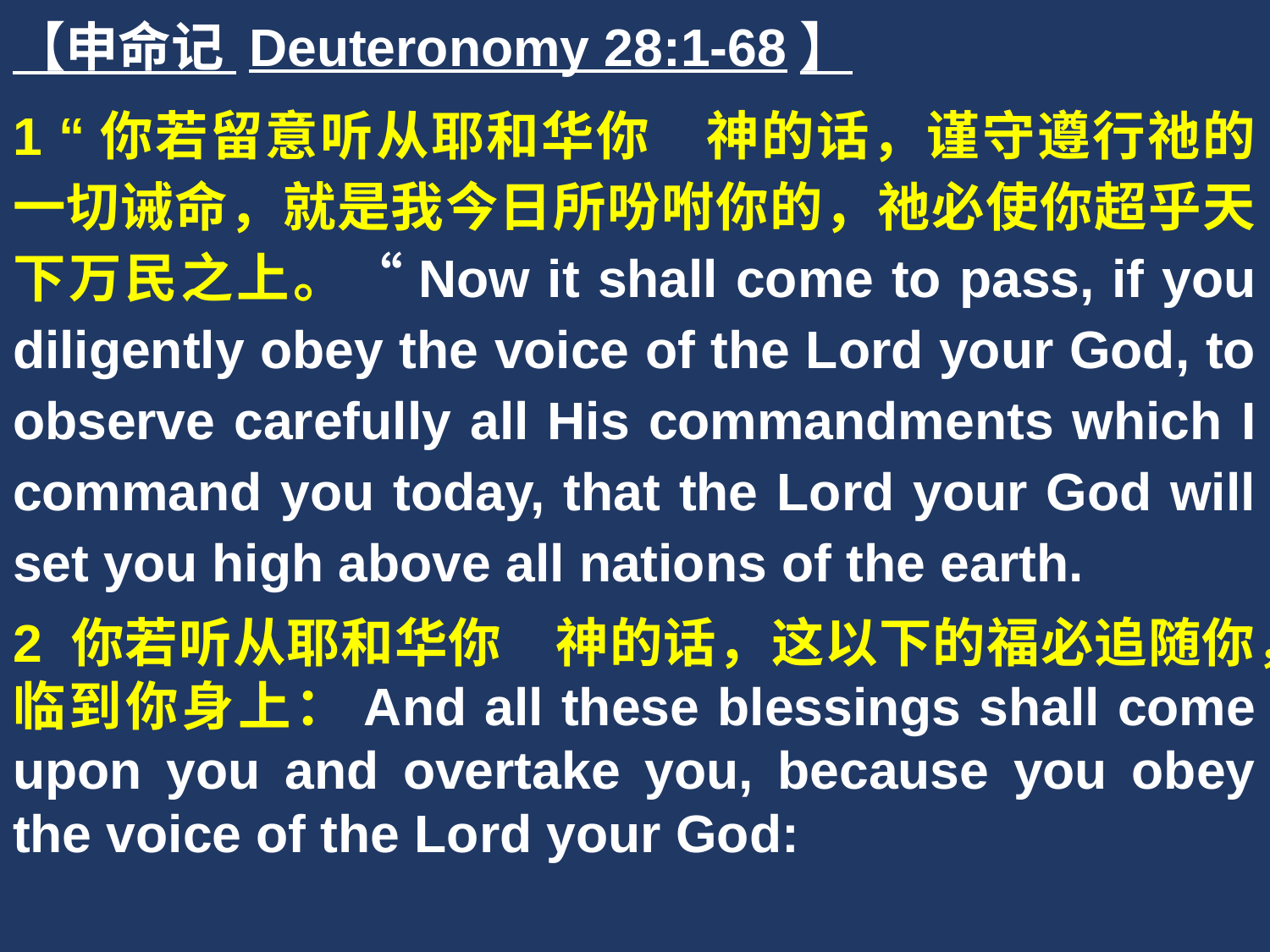

【申命记 Deuteronomy 28:1-68】
1 “你若留意听从耶和华你　神的话，谨守遵行祂的一切诫命，就是我今日所吩咐你的，祂必使你超乎天下万民之上。“Now it shall come to pass, if you diligently obey the voice of the Lord your God, to observe carefully all His commandments which I command you today, that the Lord your God will set you high above all nations of the earth.
2 你若听从耶和华你　神的话，这以下的福必追随你，临到你身上：And all these blessings shall come upon you and overtake you, because you obey the voice of the Lord your God: